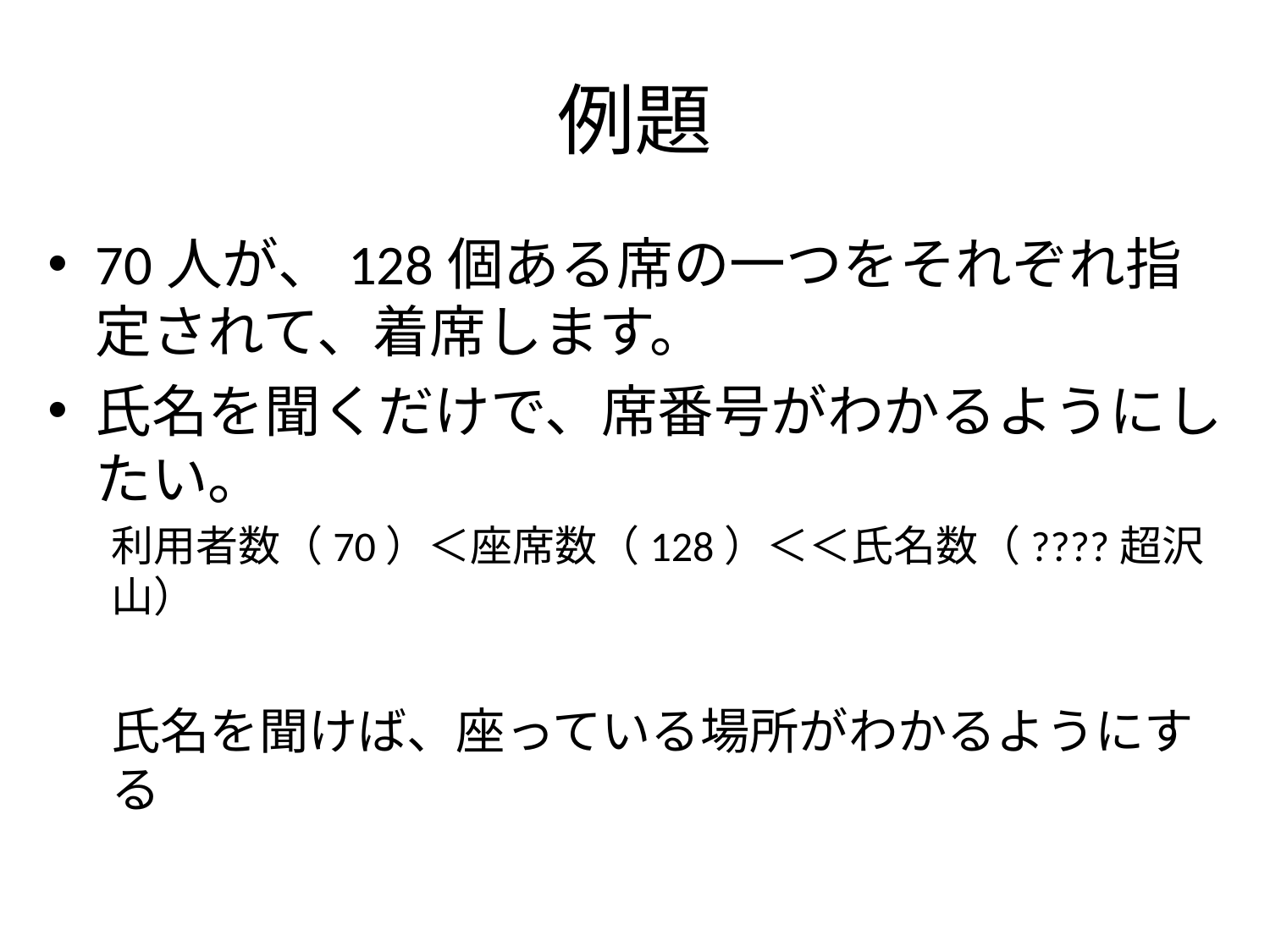

# 例題
70人が、128個ある席の一つをそれぞれ指定されて、着席します。
氏名を聞くだけで、席番号がわかるようにしたい。
利用者数（70）＜座席数（128）＜＜氏名数（????超沢山）

氏名を聞けば、座っている場所がわかるようにする